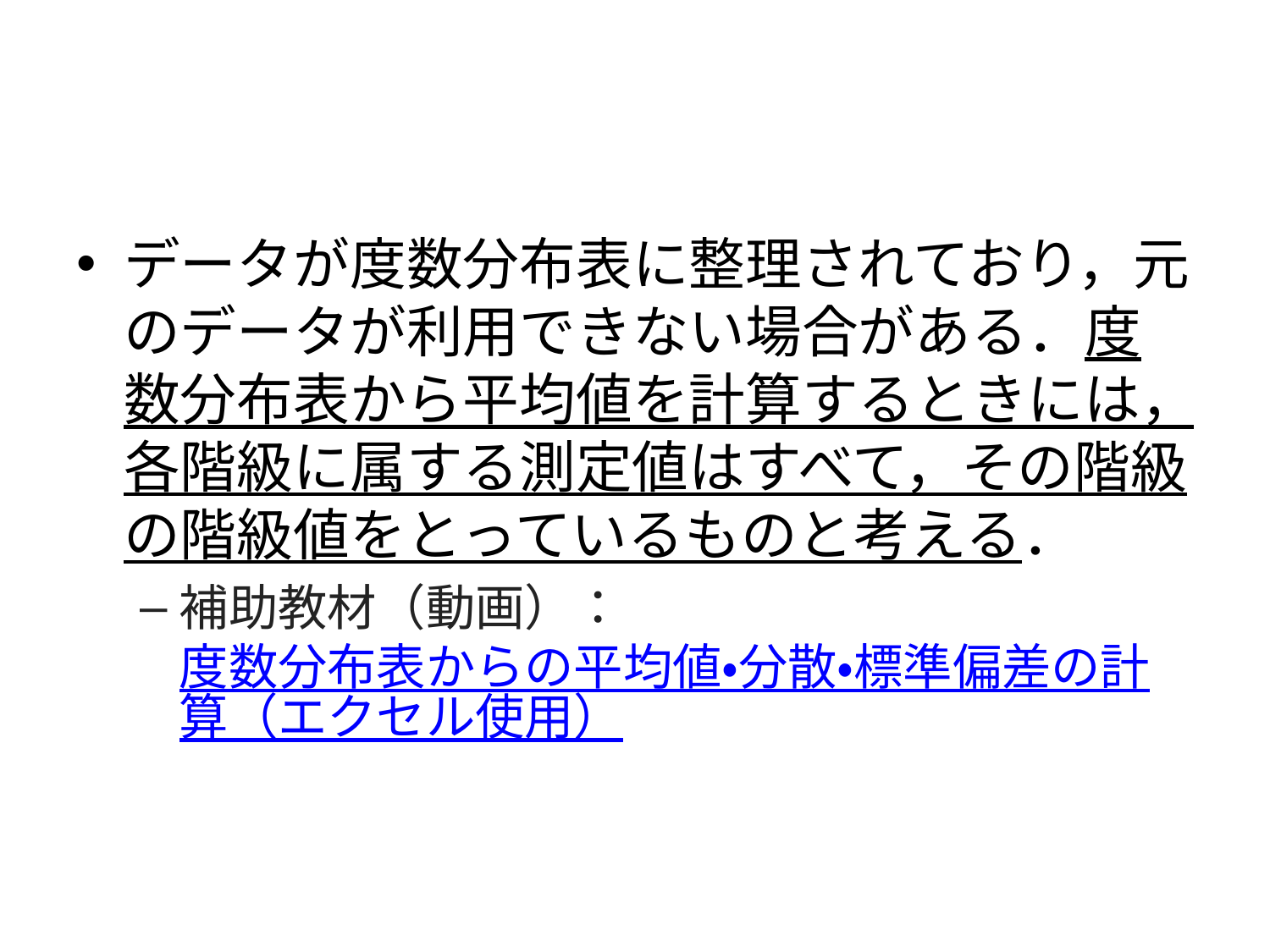

#
データが度数分布表に整理されており，元のデータが利用できない場合がある．度数分布表から平均値を計算するときには，各階級に属する測定値はすべて，その階級の階級値をとっているものと考える．
補助教材（動画）：度数分布表からの平均値・分散・標準偏差の計算（エクセル使用）